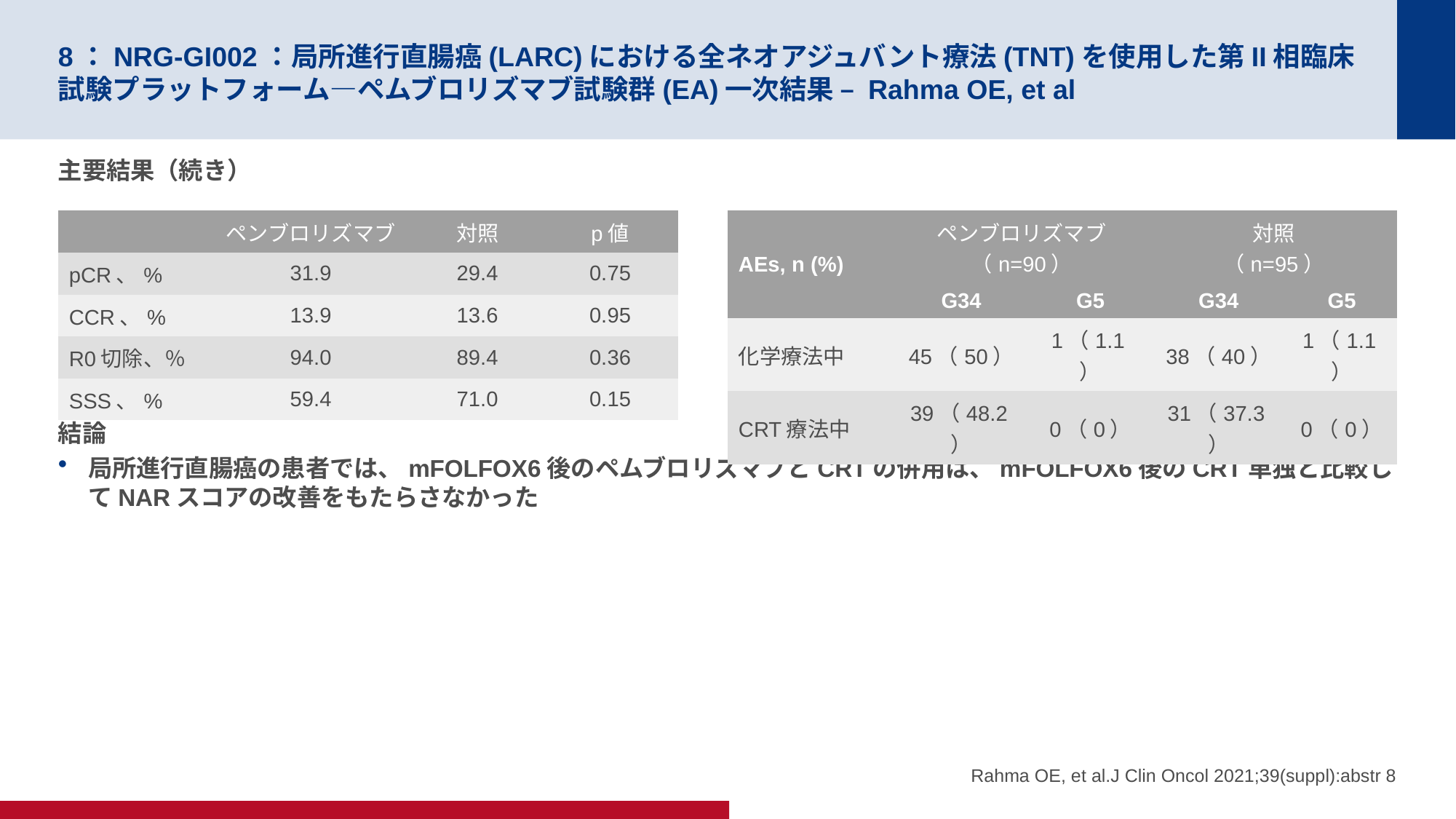

# 8：NRG-GI002：局所進行直腸癌(LARC)における全ネオアジュバント療法(TNT)を使用した第II相臨床試験プラットフォーム—ペムブロリズマブ試験群(EA)一次結果 – Rahma OE, et al
主要結果（続き）
結論
局所進行直腸癌の患者では、mFOLFOX6後のペムブロリズマブとCRTの併用は、mFOLFOX6後のCRT単独と比較してNARスコアの改善をもたらさなかった
|  | ペンブロリズマブ | 対照 | p値 |
| --- | --- | --- | --- |
| pCR、% | 31.9 | 29.4 | 0.75 |
| CCR、% | 13.9 | 13.6 | 0.95 |
| R0切除、％ | 94.0 | 89.4 | 0.36 |
| SSS、% | 59.4 | 71.0 | 0.15 |
| AEs, n (%) | ペンブロリズマブ （n=90） |  | 対照 （n=95） |  |
| --- | --- | --- | --- | --- |
|  | G34 | G5 | G34 | G5 |
| 化学療法中 | 45（50） | 1（1.1） | 38（40） | 1（1.1） |
| CRT療法中 | 39（48.2） | 0（0） | 31（37.3） | 0（0） |
Rahma OE, et al.J Clin Oncol 2021;39(suppl):abstr 8